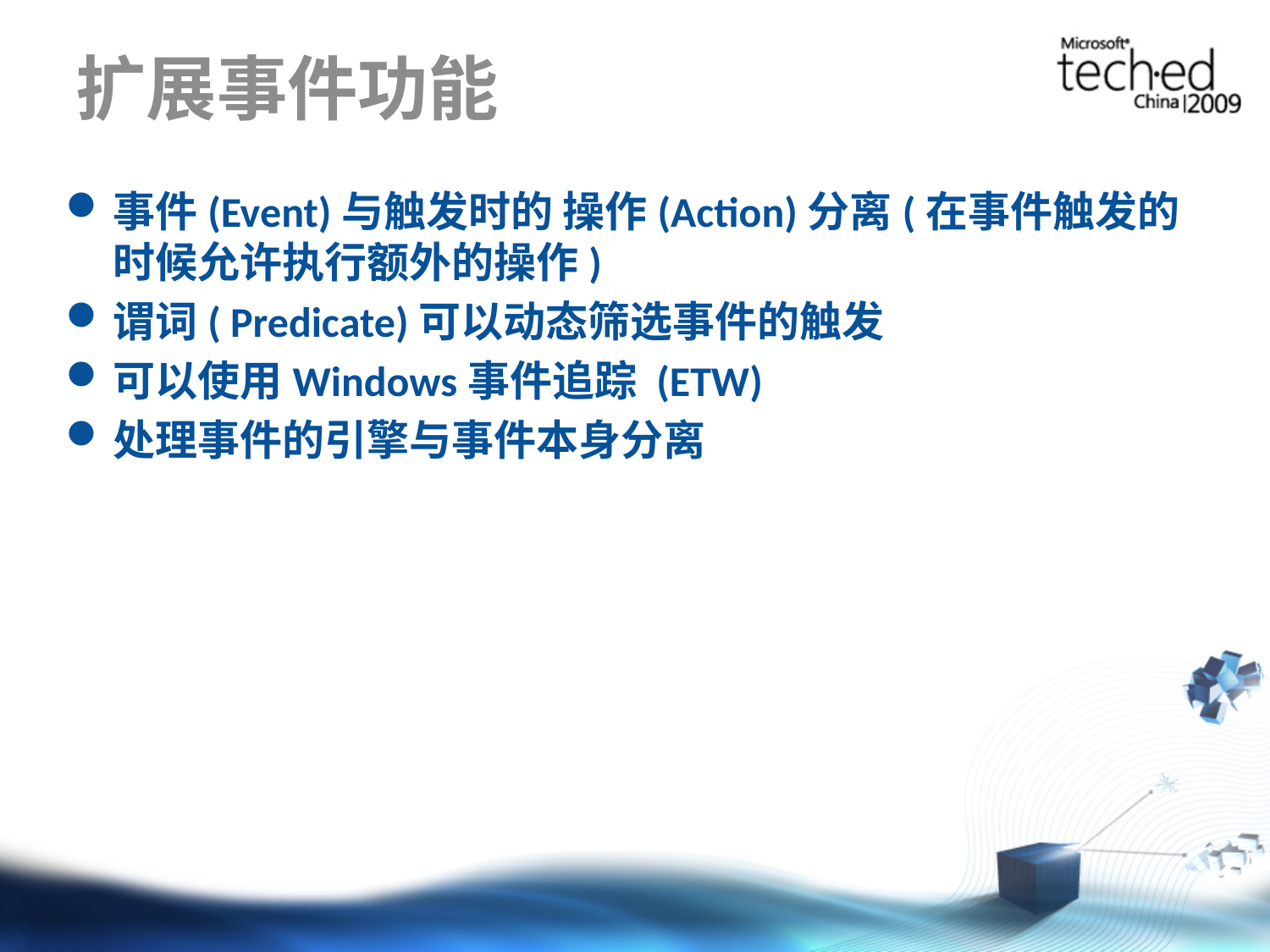

# 扩展事件功能
事件(Event)与触发时的 操作(Action)分离(在事件触发的时候允许执行额外的操作)
谓词( Predicate)可以动态筛选事件的触发
可以使用Windows事件追踪 (ETW)
处理事件的引擎与事件本身分离